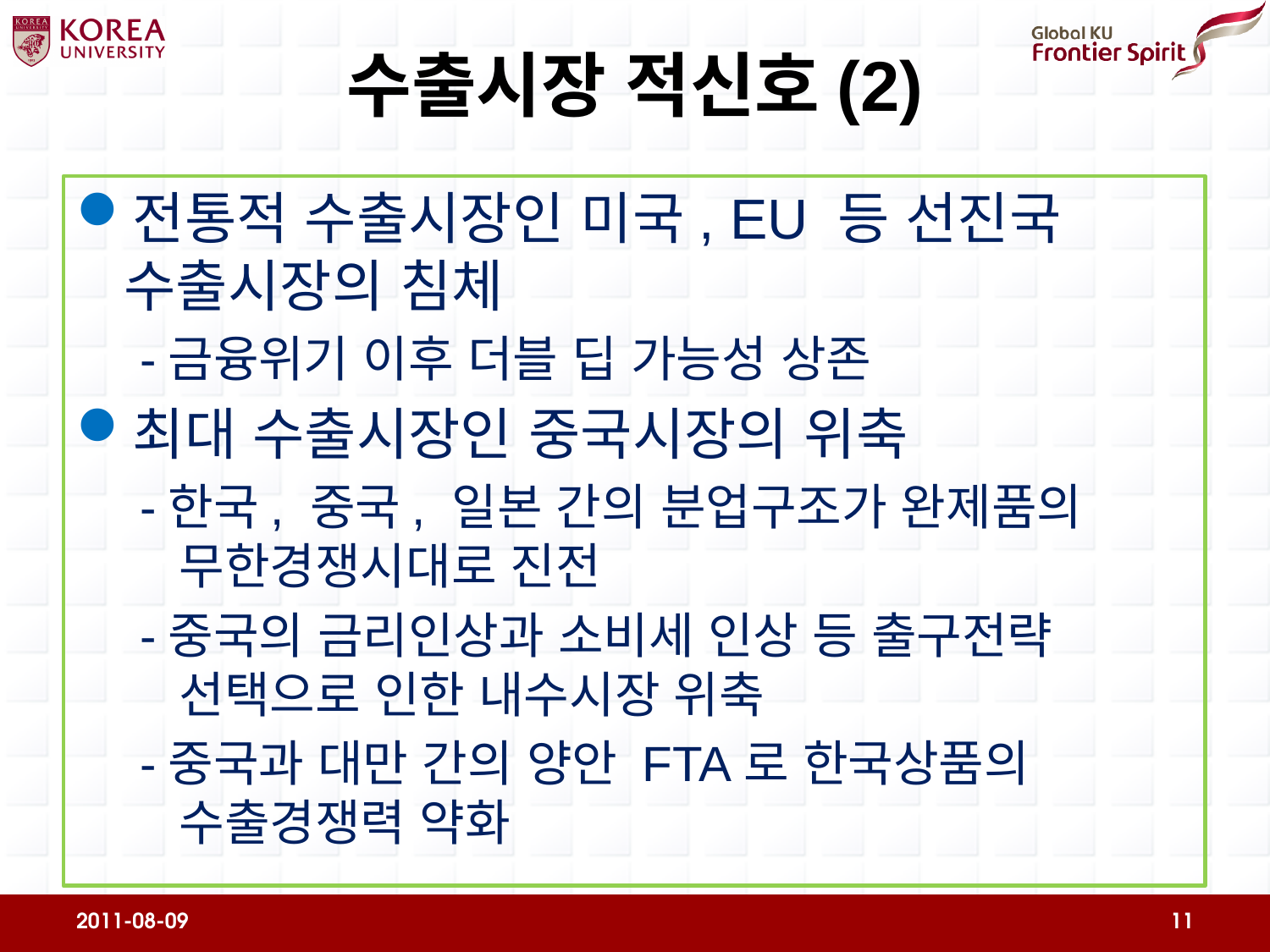

# 수출시장 적신호(2)
전통적 수출시장인 미국, EU 등 선진국 수출시장의 침체
-금융위기 이후 더블 딥 가능성 상존
최대 수출시장인 중국시장의 위축
-한국, 중국, 일본 간의 분업구조가 완제품의  무한경쟁시대로 진전
-중국의 금리인상과 소비세 인상 등 출구전략 선택으로 인한 내수시장 위축
-중국과 대만 간의 양안 FTA로 한국상품의 수출경쟁력 약화

2011-08-09
11